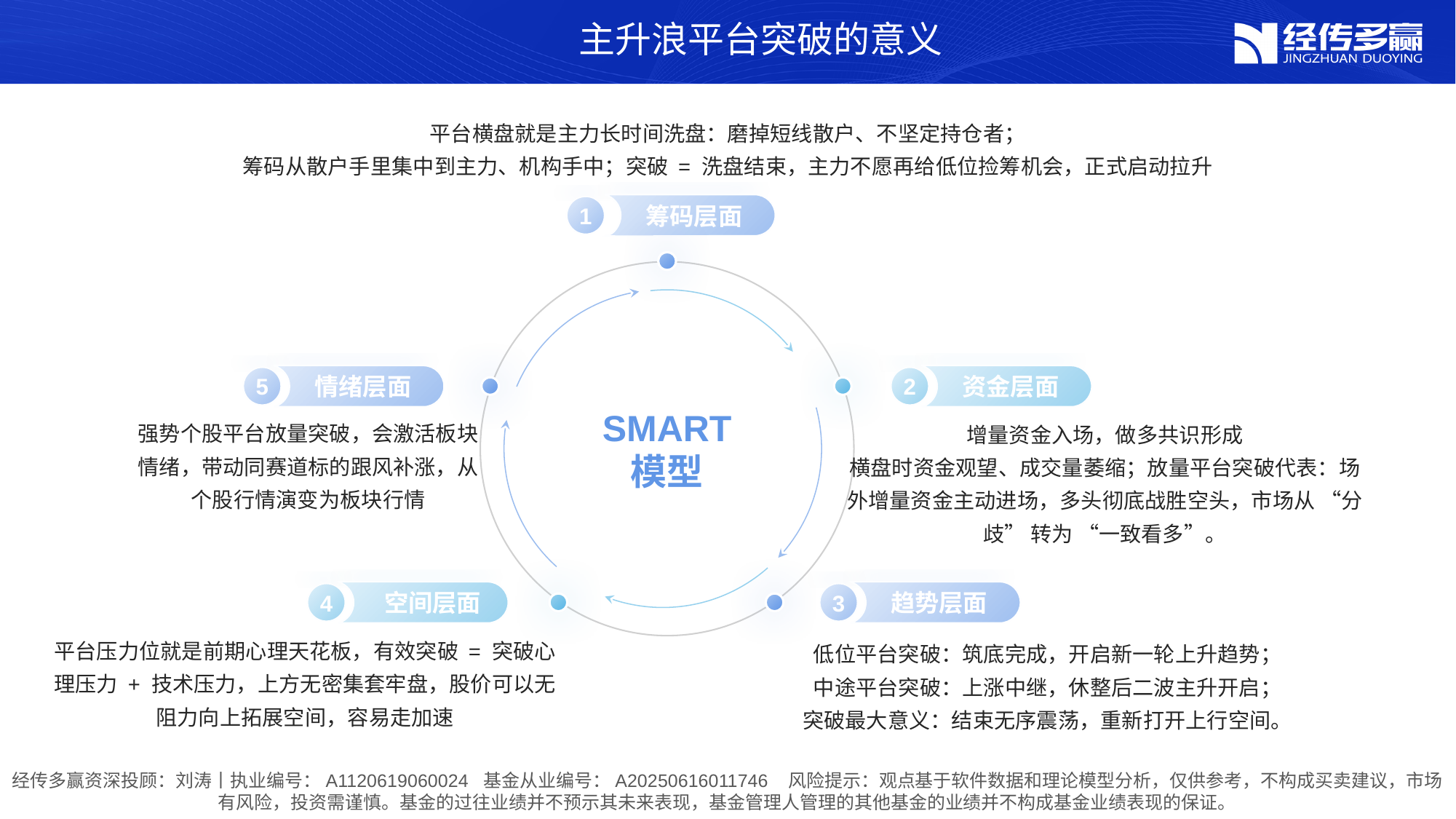

主升浪平台突破的意义
平台横盘就是主力长时间洗盘：磨掉短线散户、不坚定持仓者；
筹码从散户手里集中到主力、机构手中；突破 = 洗盘结束，主力不愿再给低位捡筹机会，正式启动拉升
筹码层面
1

SMART
模型

情绪层面
资金层面
5
2

强势个股平台放量突破，会激活板块情绪，带动同赛道标的跟风补涨，从个股行情演变为板块行情
增量资金入场，做多共识形成
横盘时资金观望、成交量萎缩；放量平台突破代表：场外增量资金主动进场，多头彻底战胜空头，市场从 “分歧” 转为 “一致看多”。
 空间层面
趋势层面
4
3

平台压力位就是前期心理天花板，有效突破 = 突破心理压力 + 技术压力，上方无密集套牢盘，股价可以无阻力向上拓展空间，容易走加速
低位平台突破：筑底完成，开启新一轮上升趋势；
中途平台突破：上涨中继，休整后二波主升开启；
突破最大意义：结束无序震荡，重新打开上行空间。